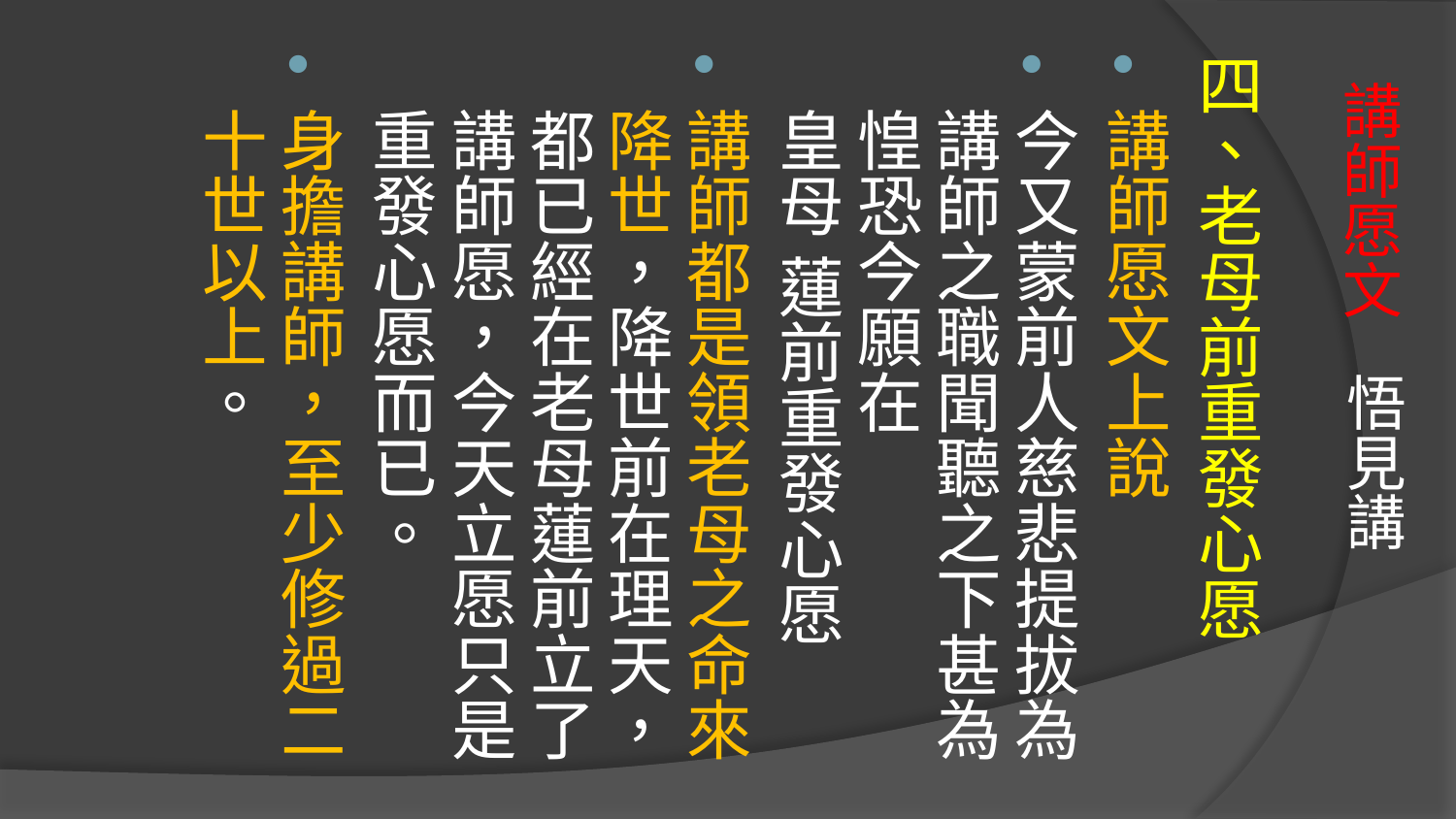

四、老母前重發心愿
講師愿文上說
今又蒙前人慈悲提拔為講師之職聞聽之下甚為惶恐今願在
皇母 蓮前重發心愿
講師都是領老母之命來降世，降世前在理天，都已經在老母蓮前立了講師愿，今天立愿只是重發心愿而已。
身擔講師，至少修過二十世以上。

# 講師愿文    悟見講